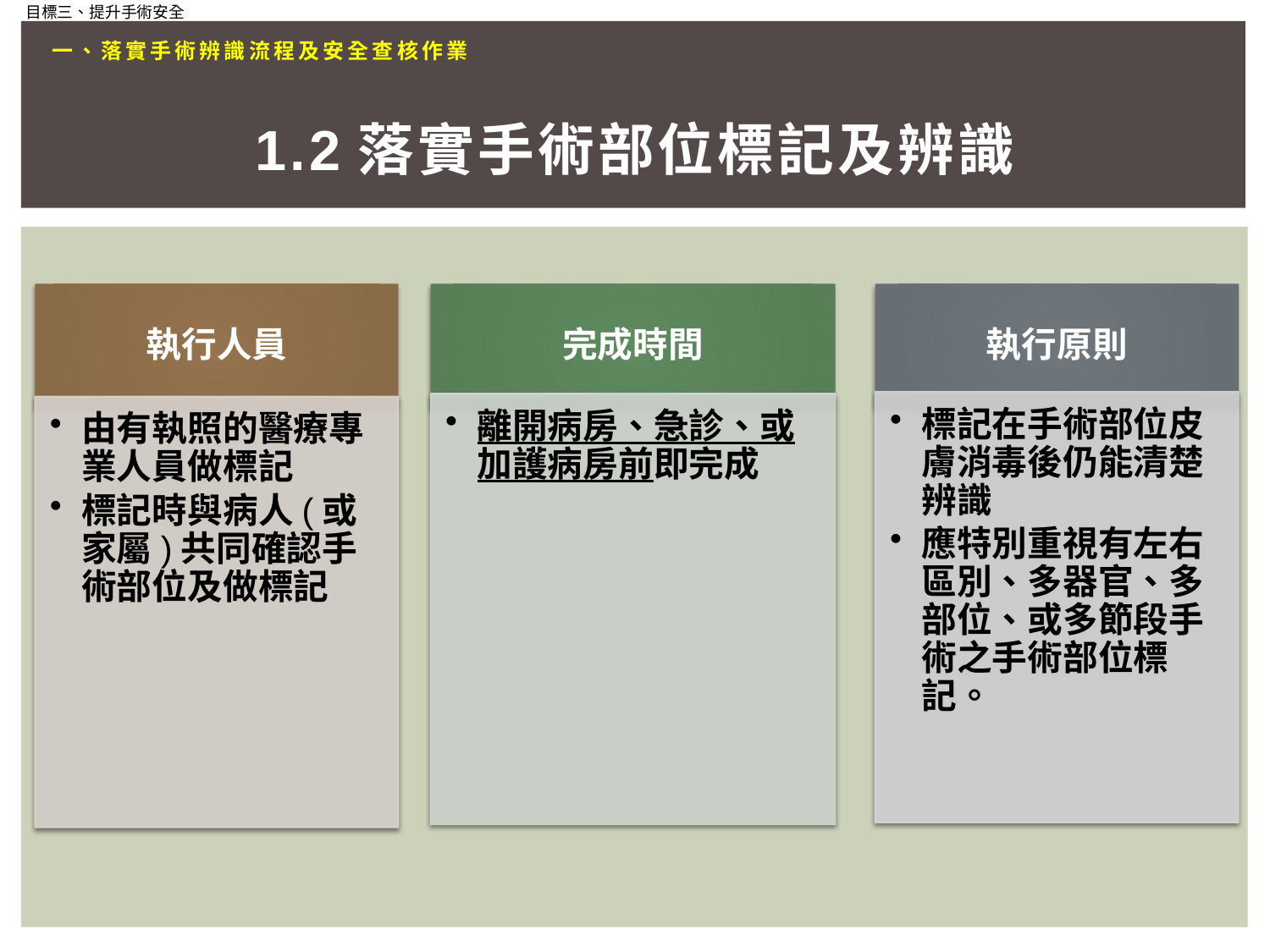

一、落實手術辨識流程及安全查核作業
# 1.2落實手術部位標記及辨識
執行人員
由有執照的醫療專業人員做標記
標記時與病人(或家屬)共同確認手術部位及做標記
完成時間
離開病房、急診、或加護病房前即完成
執行原則
標記在手術部位皮膚消毒後仍能清楚辨識
應特別重視有左右區別、多器官、多部位、或多節段手術之手術部位標記。